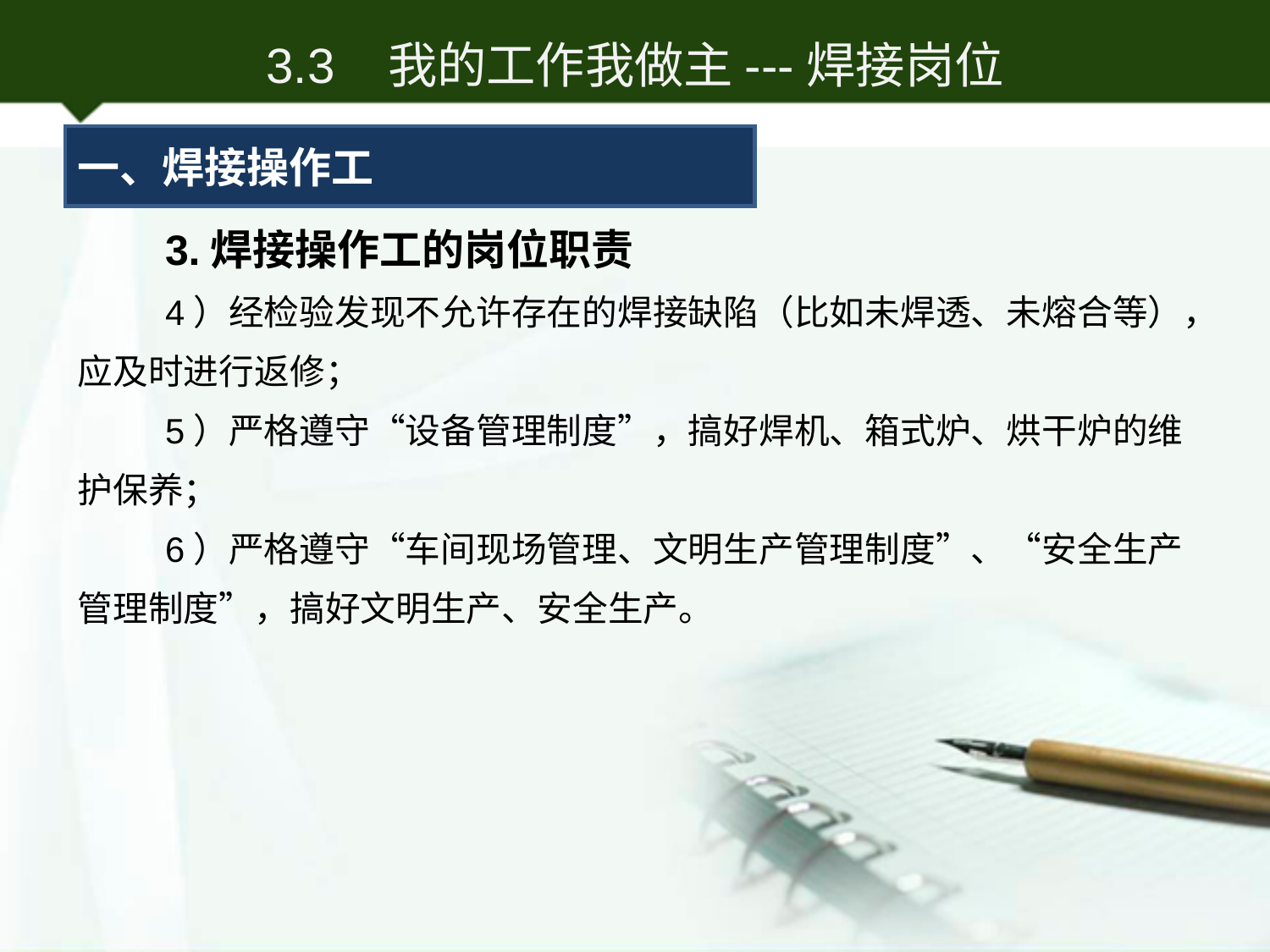

3.3   我的工作我做主---焊接岗位
一、焊接操作工
3.焊接操作工的岗位职责
4）经检验发现不允许存在的焊接缺陷（比如未焊透、未熔合等），应及时进行返修；
5）严格遵守“设备管理制度”，搞好焊机、箱式炉、烘干炉的维护保养；
6）严格遵守“车间现场管理、文明生产管理制度”、“安全生产管理制度”，搞好文明生产、安全生产。